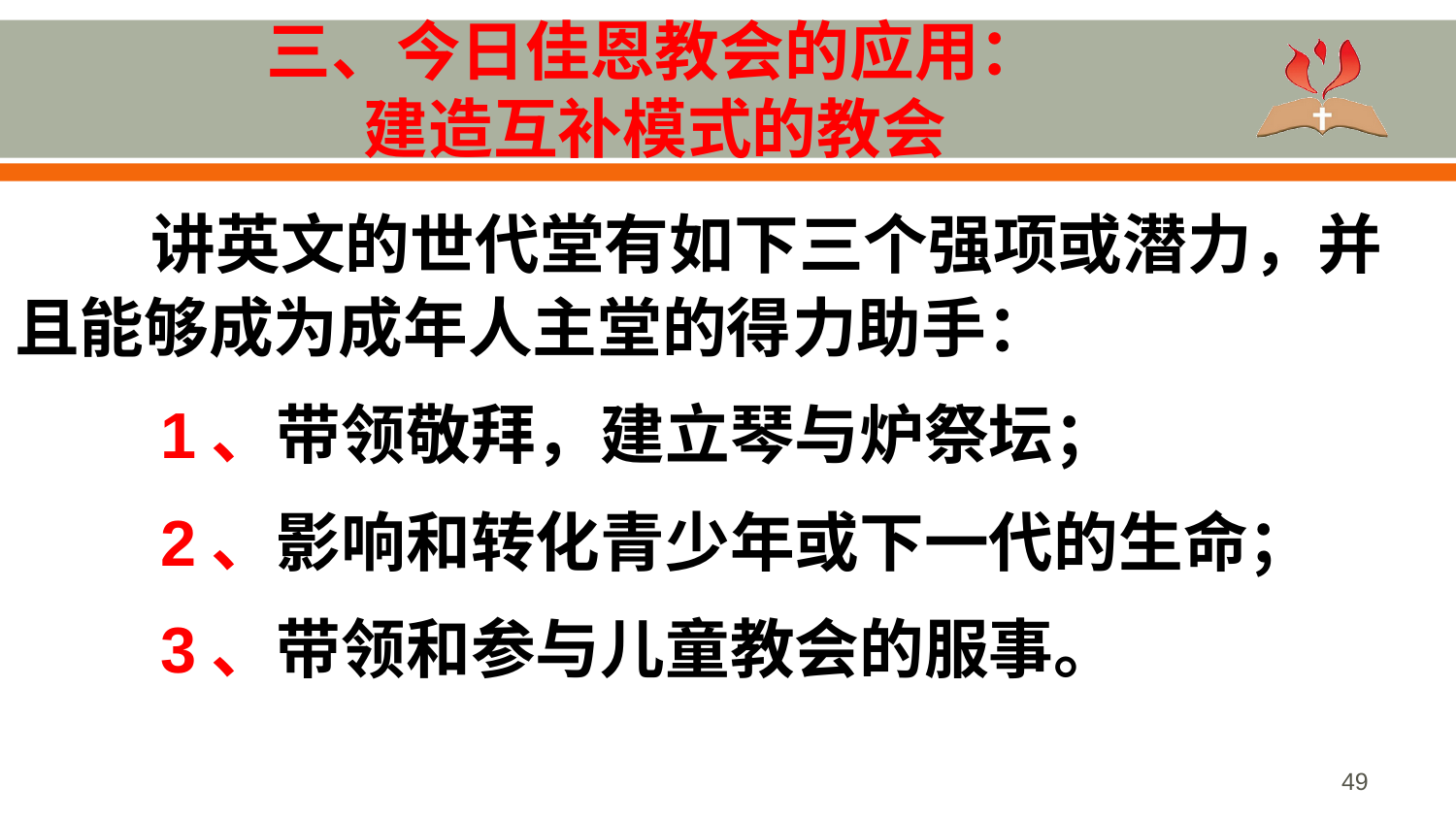

# 三、今日佳恩教会的应用： 建造互补模式的教会
讲英文的世代堂有如下三个强项或潜力，并且能够成为成年人主堂的得力助手：
	1、带领敬拜，建立琴与炉祭坛；
	2、影响和转化青少年或下一代的生命；
	3、带领和参与儿童教会的服事。

49